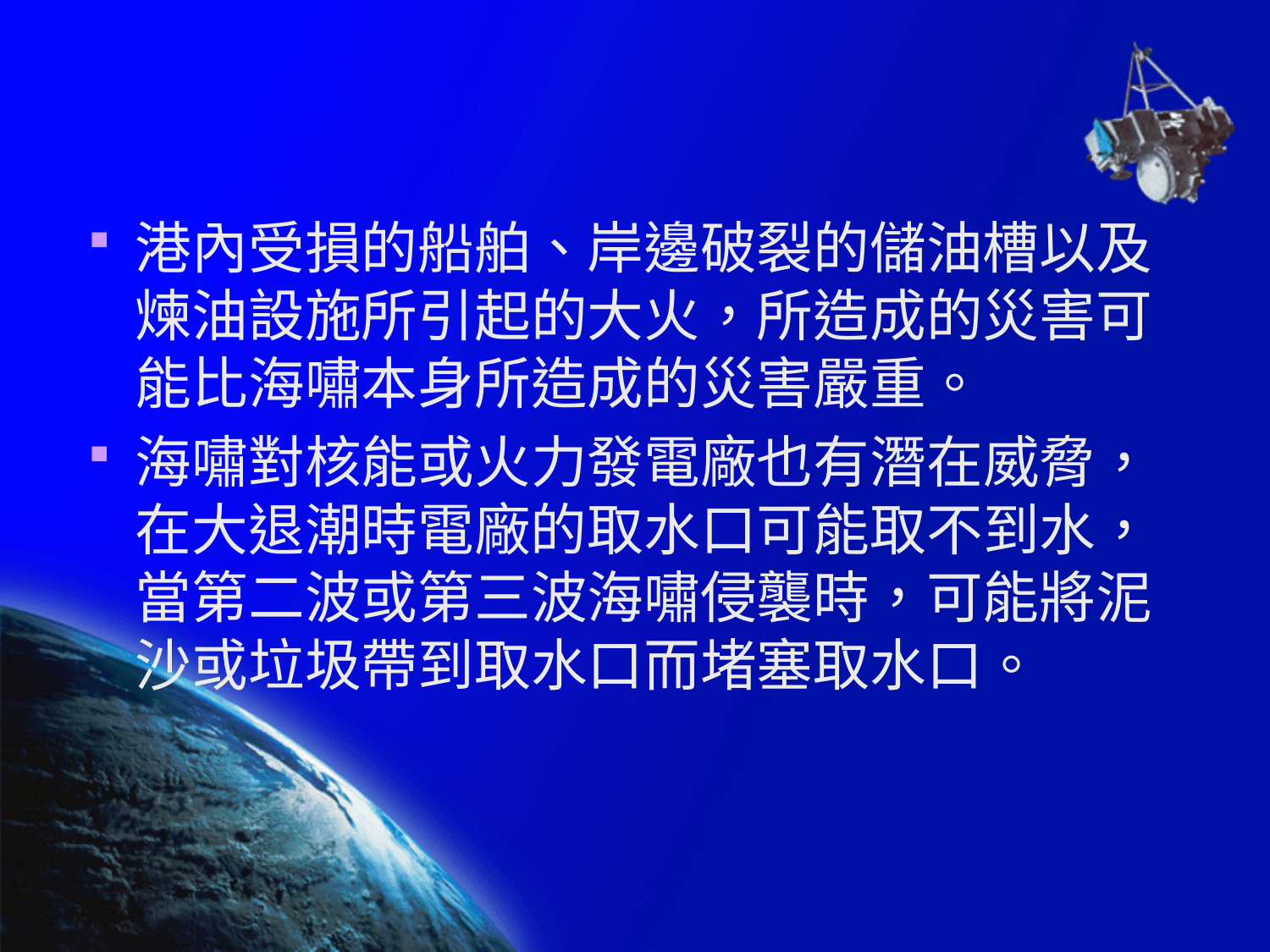

港內受損的船舶、岸邊破裂的儲油槽以及煉油設施所引起的大火，所造成的災害可能比海嘯本身所造成的災害嚴重。
海嘯對核能或火力發電廠也有潛在威脅，在大退潮時電廠的取水口可能取不到水，當第二波或第三波海嘯侵襲時，可能將泥沙或垃圾帶到取水口而堵塞取水口。